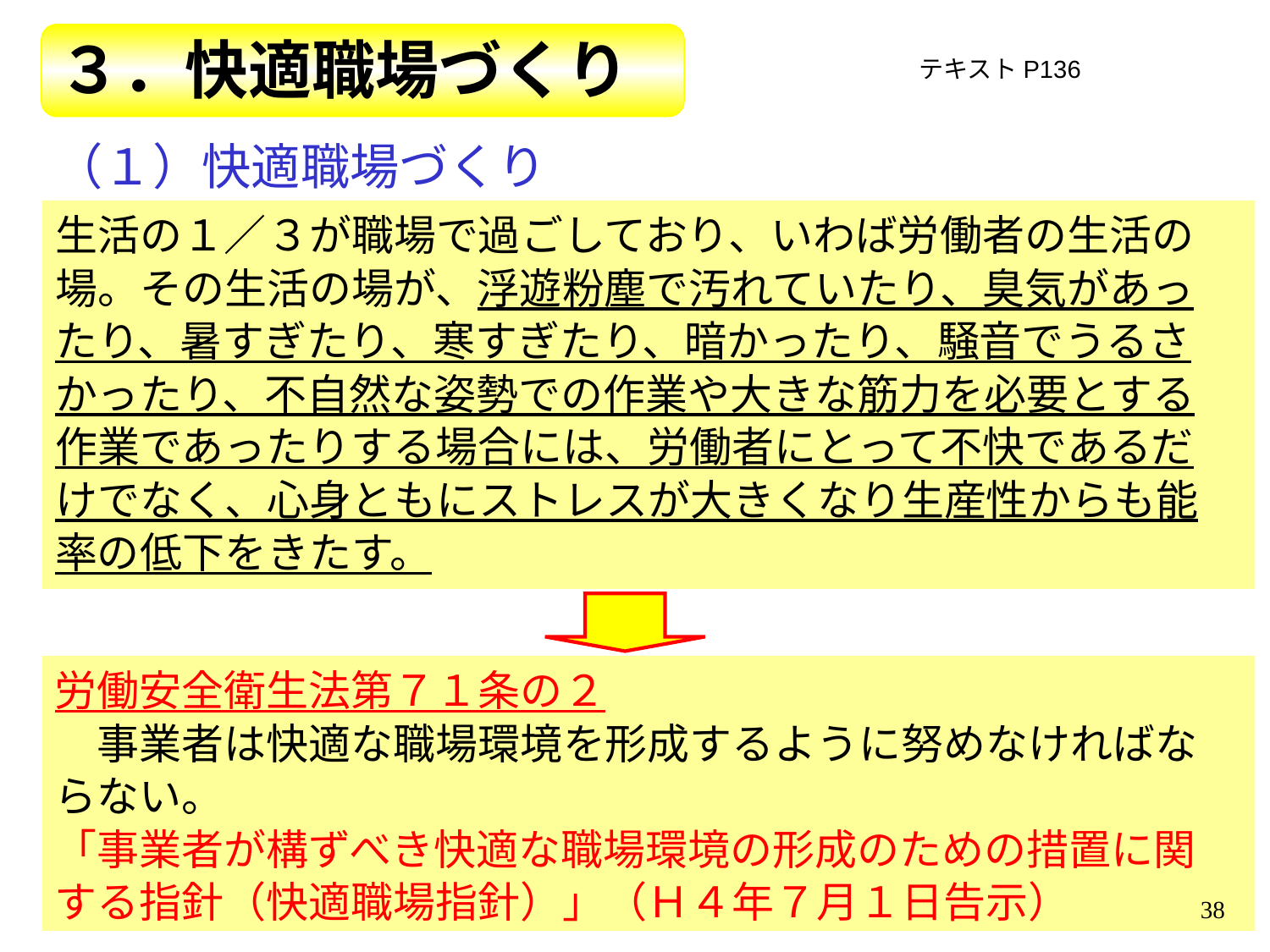

３．快適職場づくり
テキストP136
（１）快適職場づくり
生活の１／３が職場で過ごしており、いわば労働者の生活の
場。その生活の場が、浮遊粉塵で汚れていたり、臭気があっ
たり、暑すぎたり、寒すぎたり、暗かったり、騒音でうるさ
かったり、不自然な姿勢での作業や大きな筋力を必要とする
作業であったりする場合には、労働者にとって不快であるだ
けでなく、心身ともにストレスが大きくなり生産性からも能
率の低下をきたす。

労働安全衛生法第７１条の２
　事業者は快適な職場環境を形成するように努めなければな
らない。
「事業者が構ずべき快適な職場環境の形成のための措置に関
する指針（快適職場指針）」（Ｈ４年７月１日告示）
38